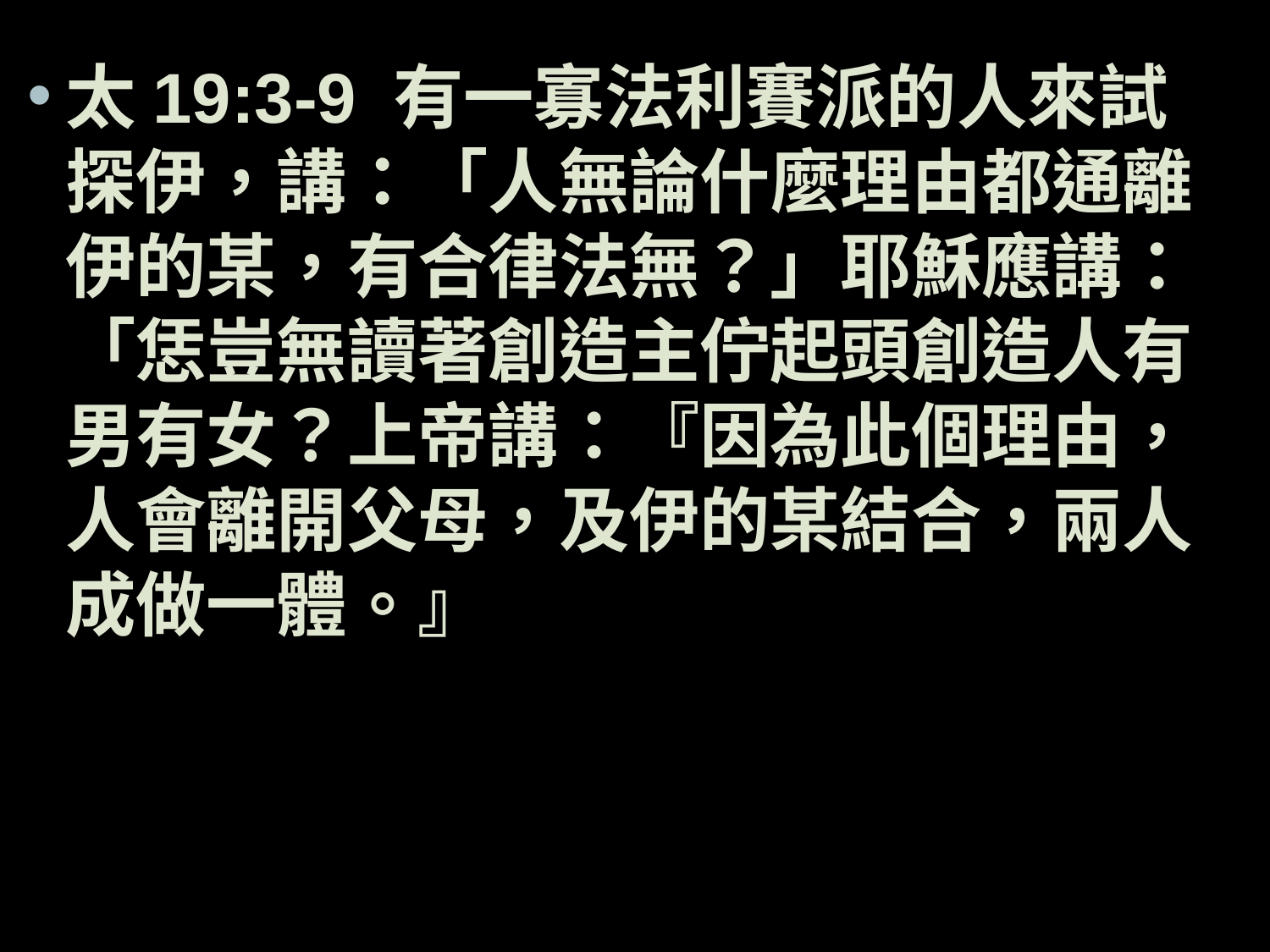

太19:3-9 有一寡法利賽派的人來試探伊，講：「人無論什麼理由都通離伊的某，有合律法無？」耶穌應講：「恁豈無讀著創造主佇起頭創造人有男有女？上帝講：『因為此個理由，人會離開父母，及伊的某結合，兩人成做一體。』